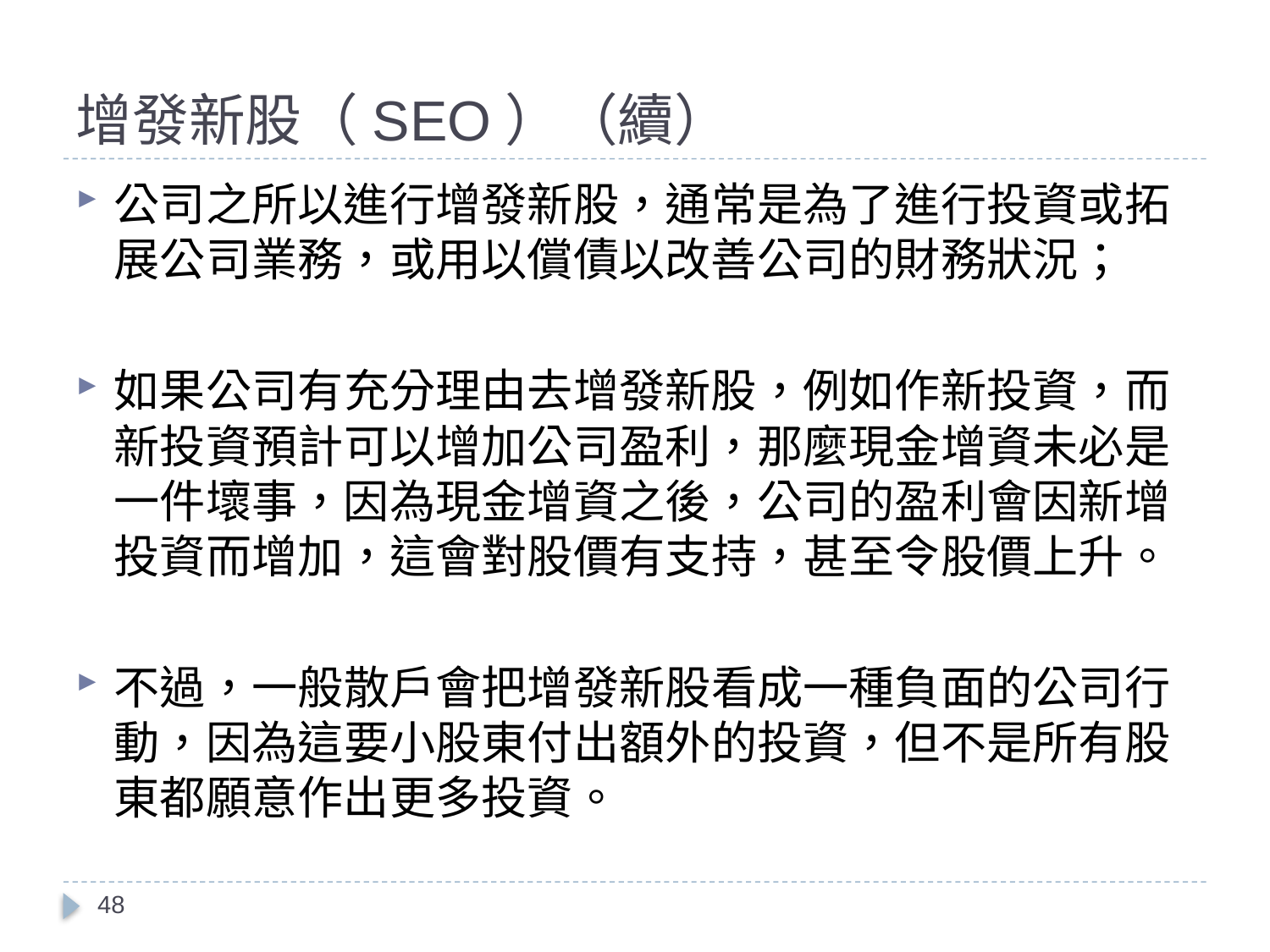

# 增發新股（SEO）（續）
公司之所以進行增發新股，通常是為了進行投資或拓展公司業務，或用以償債以改善公司的財務狀況；

如果公司有充分理由去增發新股，例如作新投資，而新投資預計可以增加公司盈利，那麼現金增資未必是一件壞事，因為現金增資之後，公司的盈利會因新增投資而增加，這會對股價有支持，甚至令股價上升。

不過，一般散戶會把增發新股看成一種負面的公司行動，因為這要小股東付出額外的投資，但不是所有股東都願意作出更多投資。
48